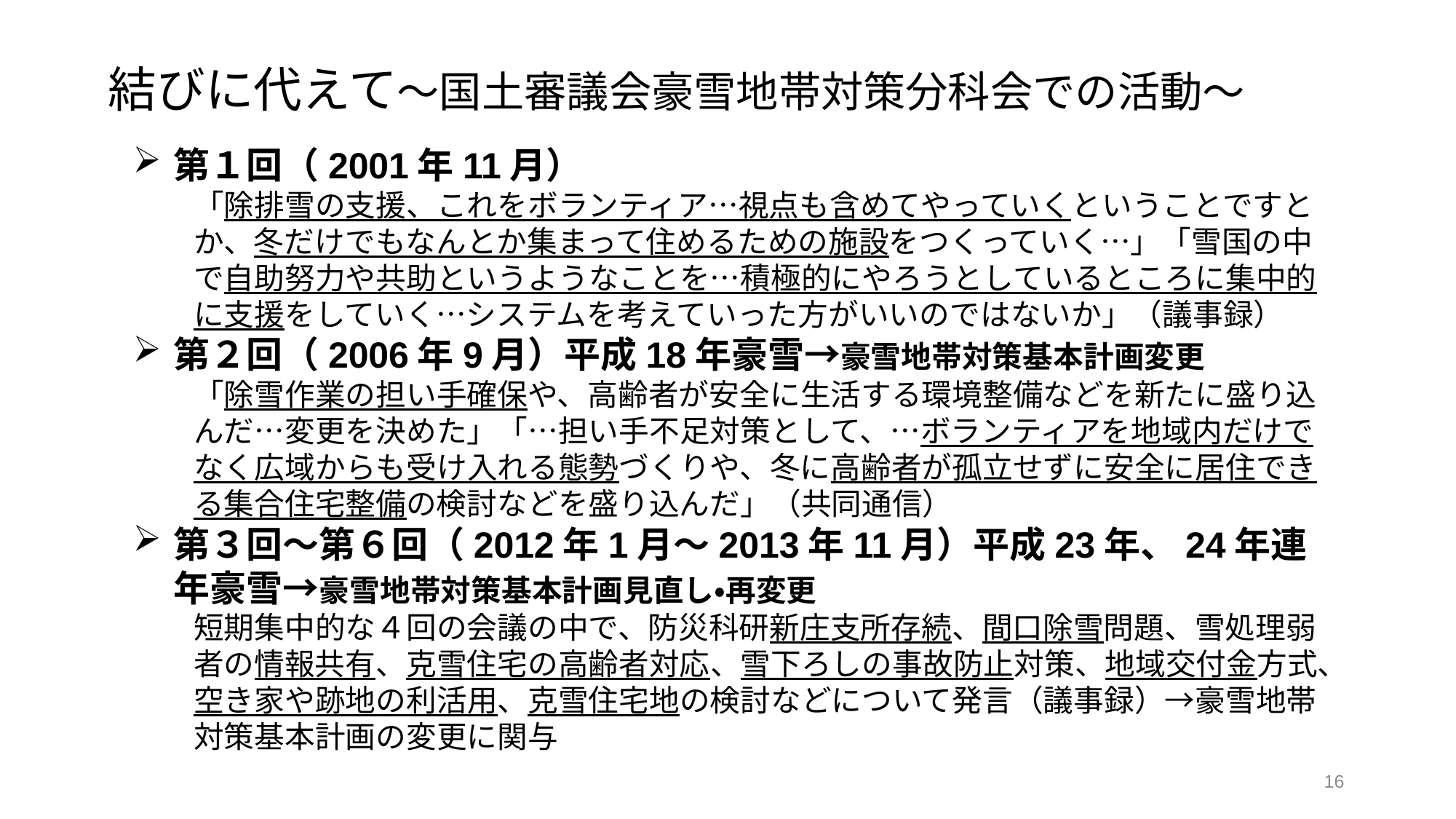

結びに代えて～国土審議会豪雪地帯対策分科会での活動～
第１回（2001年11月）
　　「除排雪の支援、これをボランティア…視点も含めてやっていくということですと
　　か、冬だけでもなんとか集まって住めるための施設をつくっていく…」「雪国の中
　　で自助努力や共助というようなことを…積極的にやろうとしているところに集中的
　　に支援をしていく…システムを考えていった方がいいのではないか」（議事録）
第２回（2006年9月）平成18年豪雪→豪雪地帯対策基本計画変更
　　「除雪作業の担い手確保や、高齢者が安全に生活する環境整備などを新たに盛り込
　　んだ…変更を決めた」「…担い手不足対策として、…ボランティアを地域内だけで
　　なく広域からも受け入れる態勢づくりや、冬に高齢者が孤立せずに安全に居住でき
　　る集合住宅整備の検討などを盛り込んだ」（共同通信）
第３回～第６回（2012年1月～2013年11月）平成23年、24年連年豪雪→豪雪地帯対策基本計画見直し・再変更
　　短期集中的な４回の会議の中で、防災科研新庄支所存続、間口除雪問題、雪処理弱
　　者の情報共有、克雪住宅の高齢者対応、雪下ろしの事故防止対策、地域交付金方式、
　　空き家や跡地の利活用、克雪住宅地の検討などについて発言（議事録）→豪雪地帯
　　対策基本計画の変更に関与
16